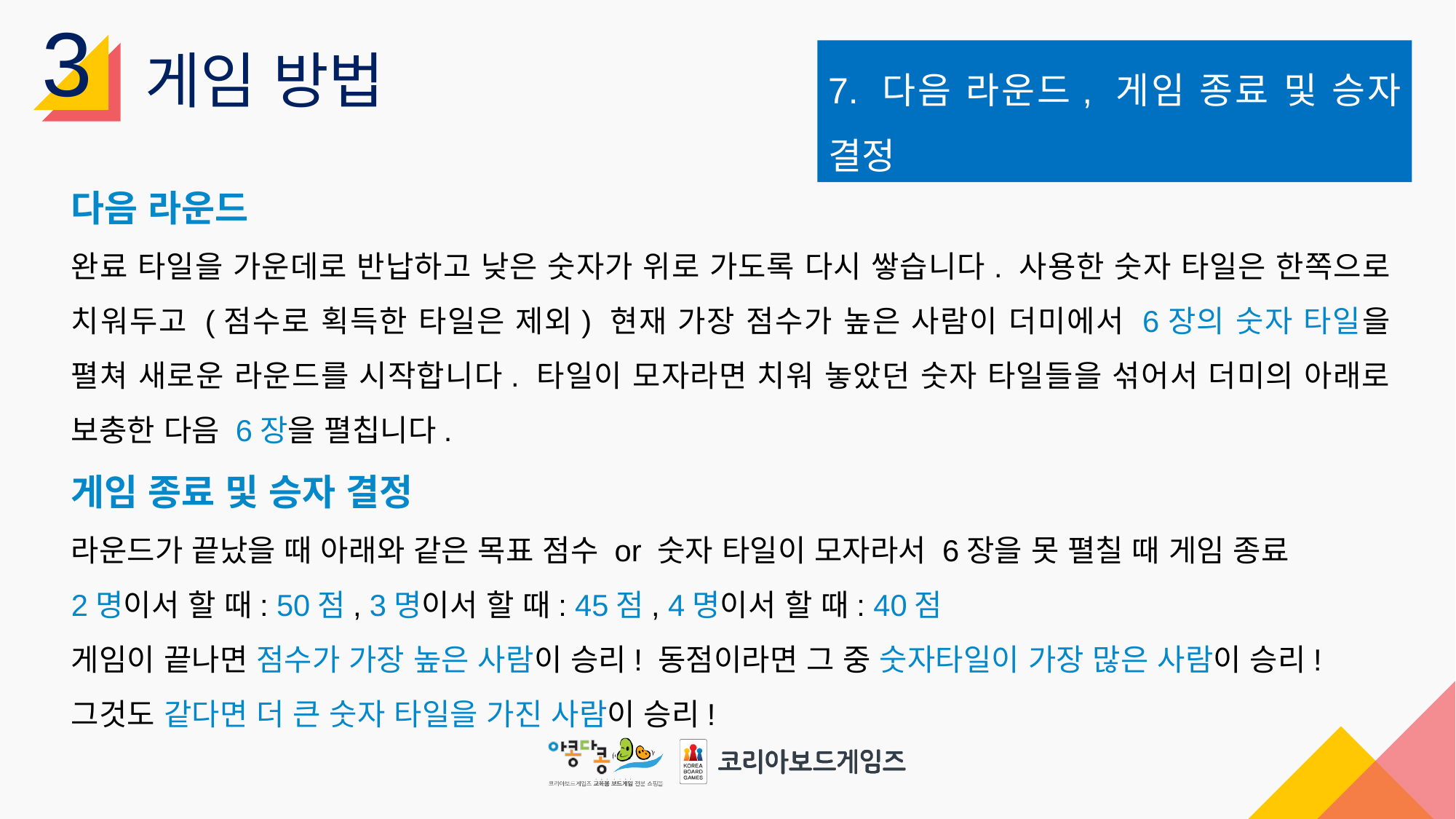

3
게임 방법
7. 다음 라운드, 게임 종료 및 승자 결정
다음 라운드
완료 타일을 가운데로 반납하고 낮은 숫자가 위로 가도록 다시 쌓습니다. 사용한 숫자 타일은 한쪽으로 치워두고 (점수로 획득한 타일은 제외) 현재 가장 점수가 높은 사람이 더미에서 6장의 숫자 타일을 펼쳐 새로운 라운드를 시작합니다. 타일이 모자라면 치워 놓았던 숫자 타일들을 섞어서 더미의 아래로 보충한 다음 6장을 펼칩니다.
게임 종료 및 승자 결정
라운드가 끝났을 때 아래와 같은 목표 점수 or 숫자 타일이 모자라서 6장을 못 펼칠 때 게임 종료
2명이서 할 때: 50점, 3명이서 할 때: 45점, 4명이서 할 때: 40점
게임이 끝나면 점수가 가장 높은 사람이 승리! 동점이라면 그 중 숫자타일이 가장 많은 사람이 승리!
그것도 같다면 더 큰 숫자 타일을 가진 사람이 승리!